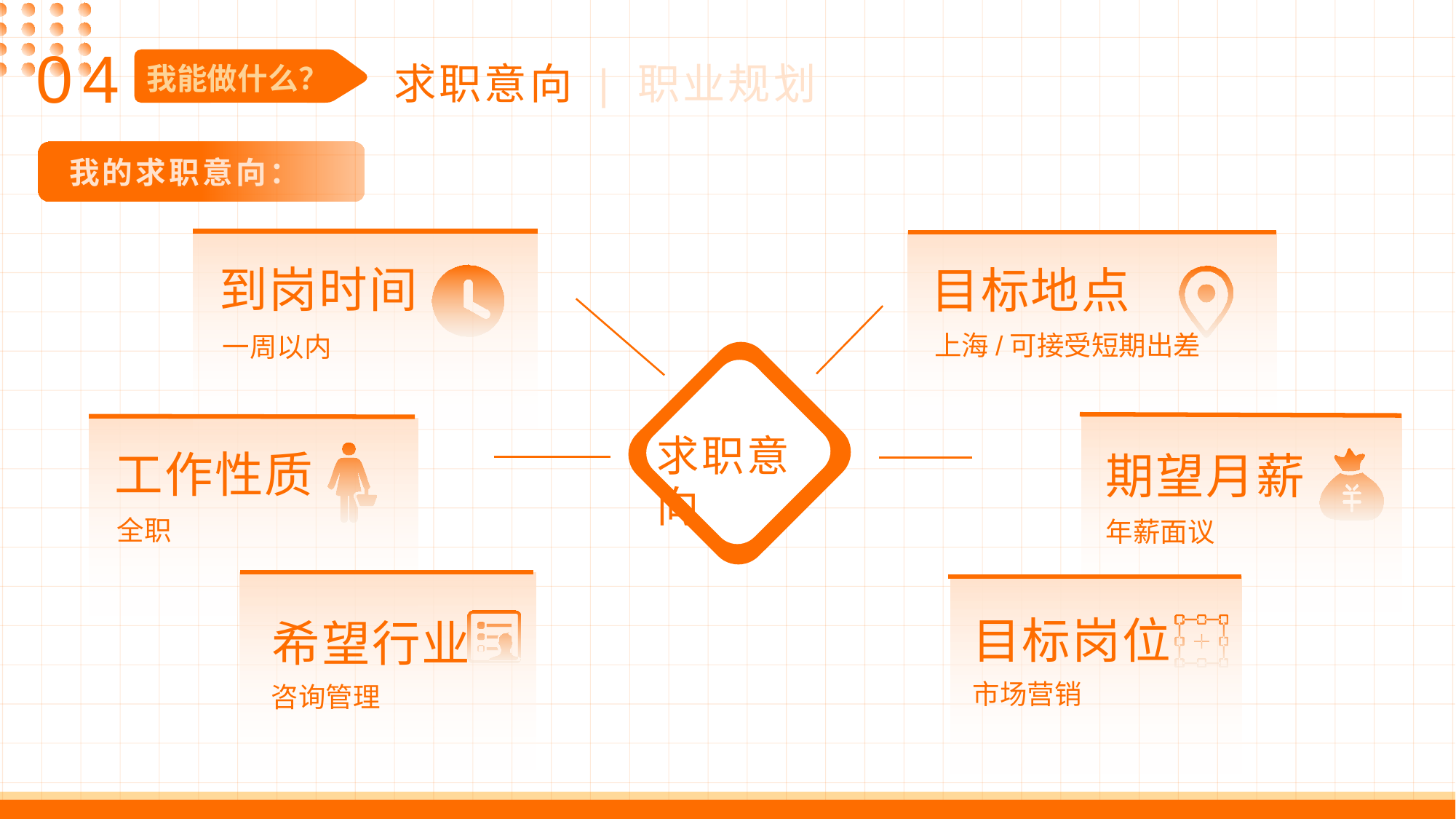

04
求职意向 | 职业规划
我能做什么？
 我的求职意向：

到岗时间

一周以内

目标地点

上海/可接受短期出差

求职意向

工作性质
期望月薪

全职
年薪面议

希望行业
咨询管理

目标岗位

市场营销